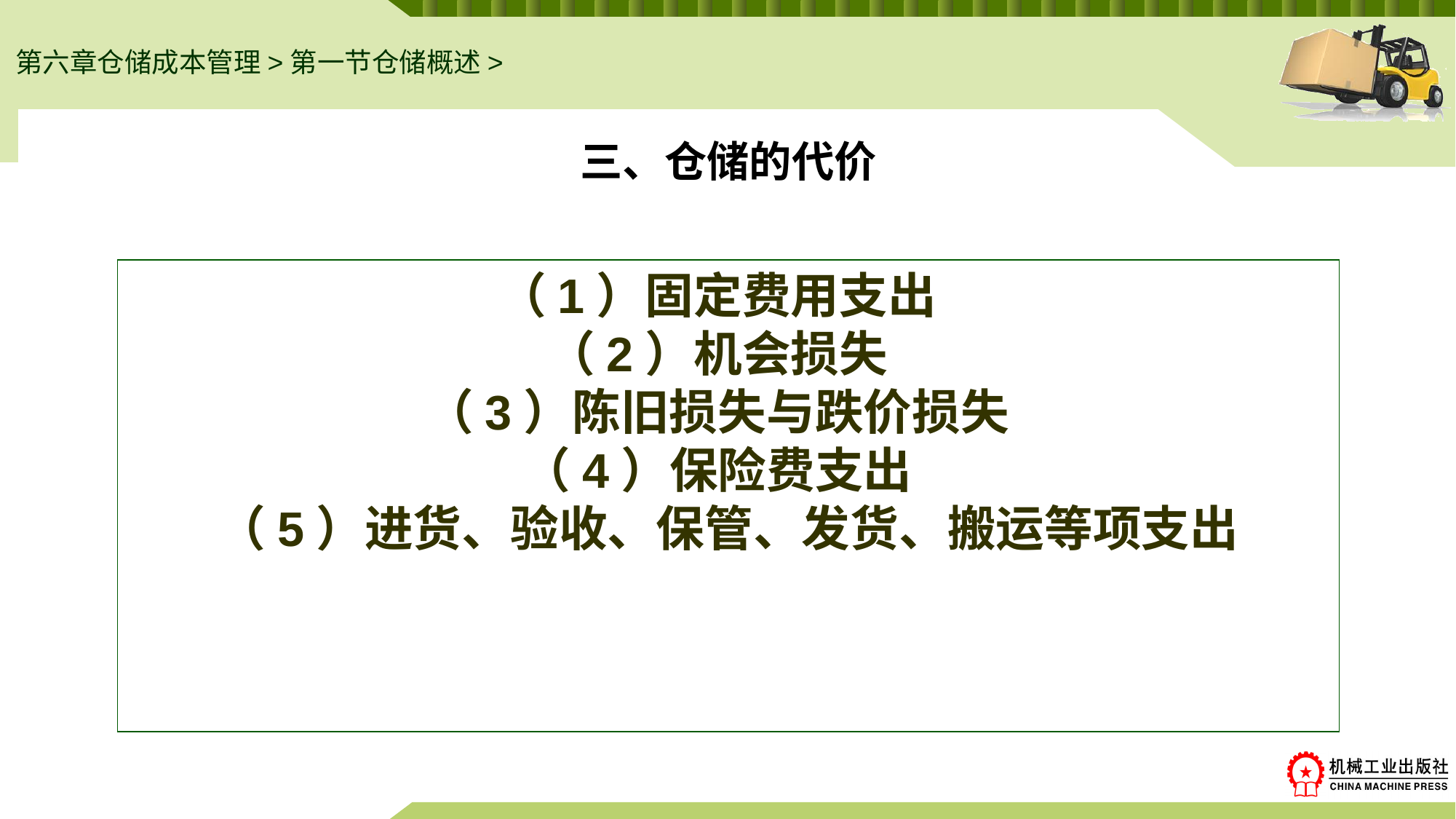

第六章仓储成本管理>第一节仓储概述>
# 三、仓储的代价
（1）固定费用支出
（2）机会损失
（3）陈旧损失与跌价损失
（4）保险费支出
（5）进货、验收、保管、发货、搬运等项支出